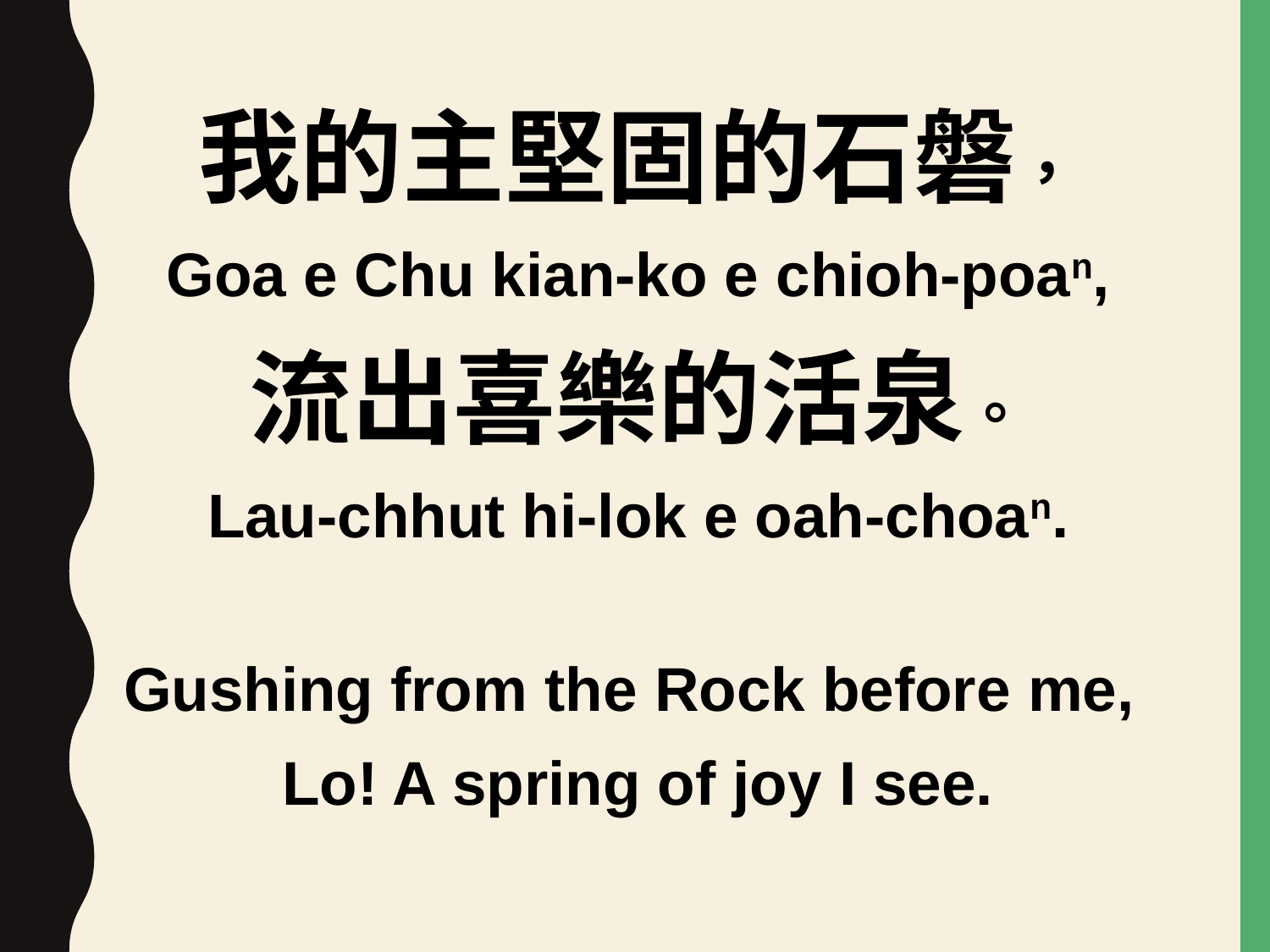

我的主堅固的石磐，
Goa e Chu kian-ko e chioh-poan,
流出喜樂的活泉。
Lau-chhut hi-lok e oah-choan.

Gushing from the Rock before me,
Lo! A spring of joy I see.